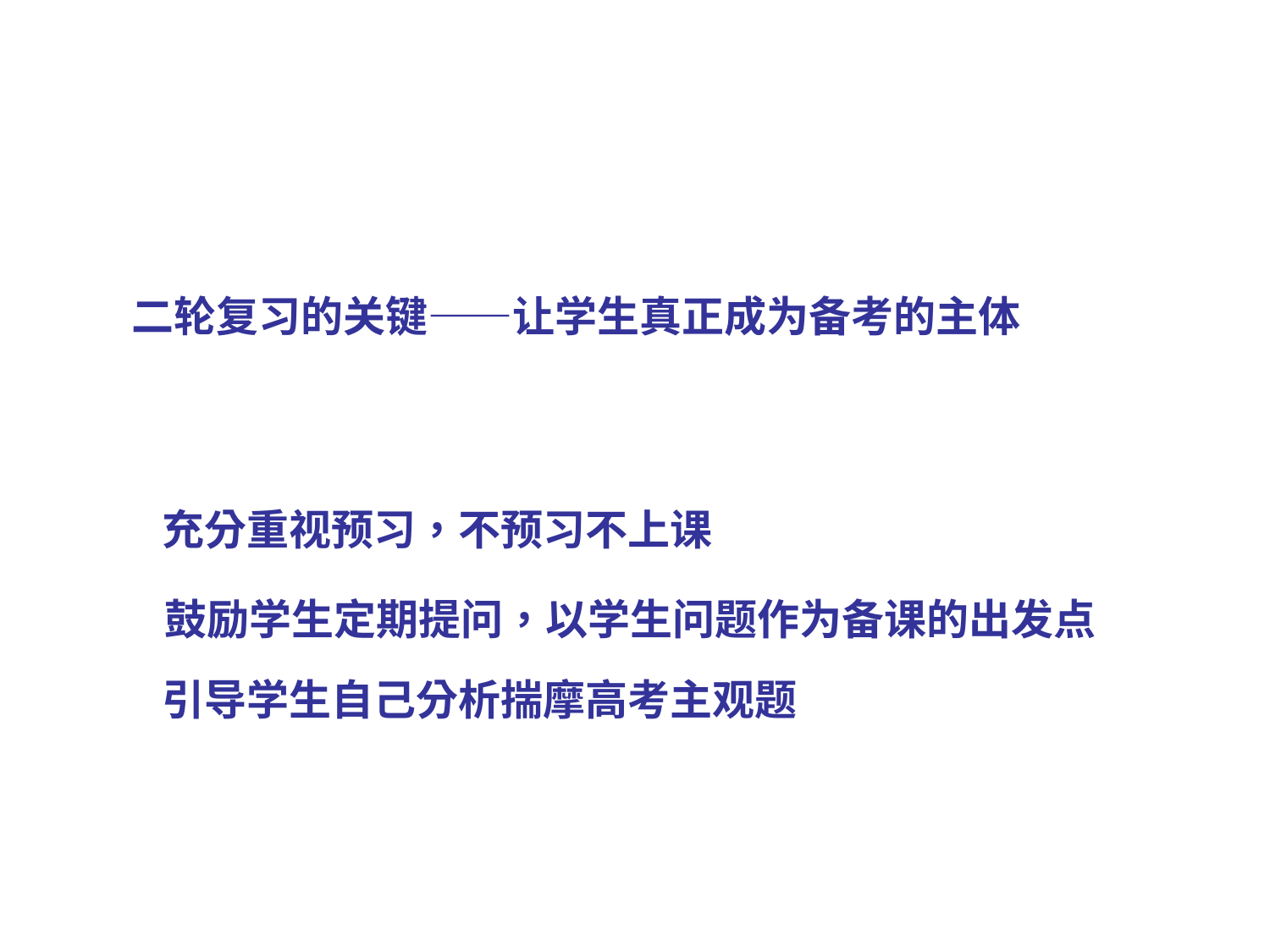

二轮复习的关键——让学生真正成为备考的主体

充分重视预习，不预习不上课
鼓励学生定期提问，以学生问题作为备课的出发点
引导学生自己分析揣摩高考主观题